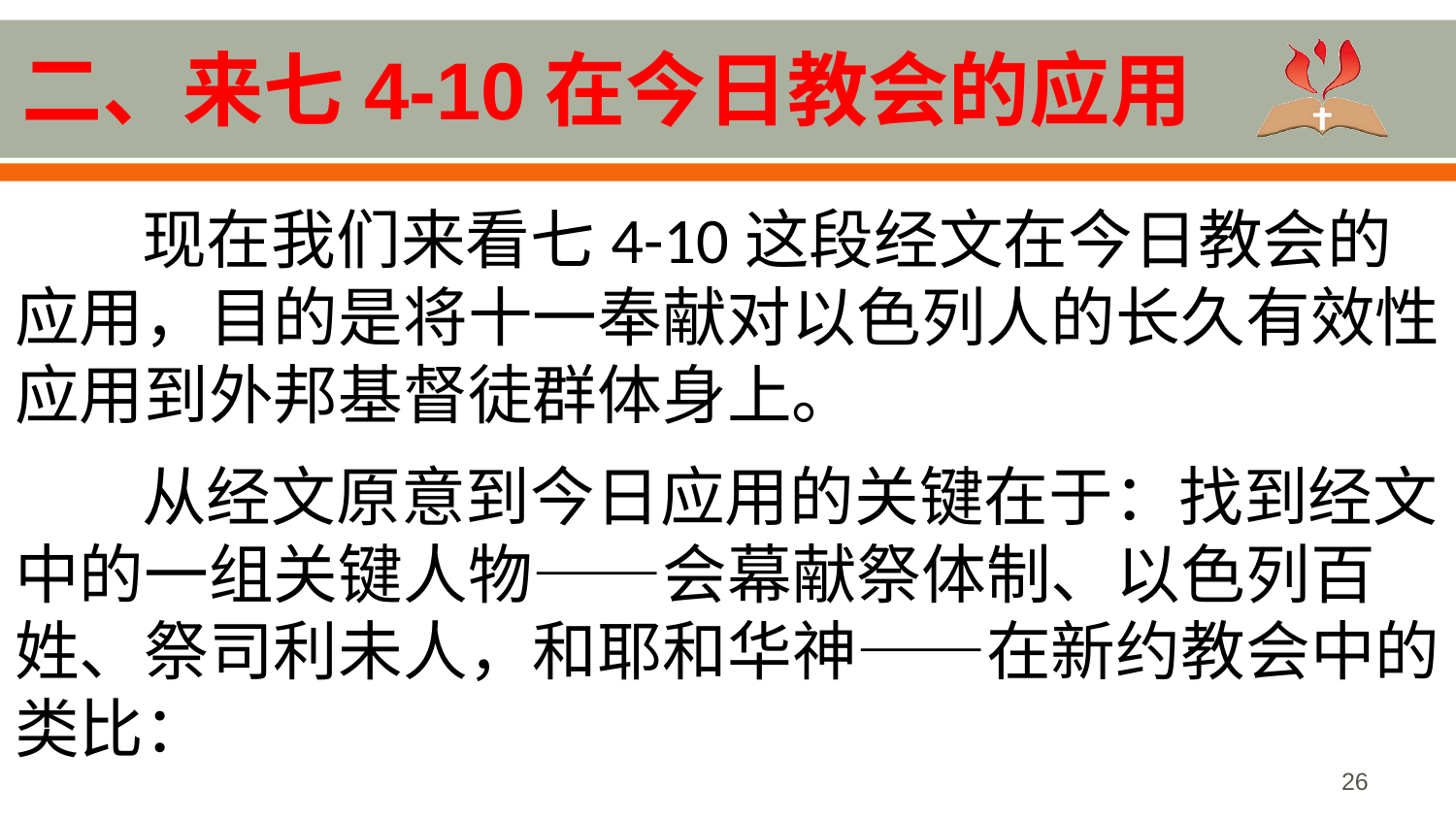

# 二、来七4-10在今日教会的应用
现在我们来看七4-10这段经文在今日教会的应用，目的是将十一奉献对以色列人的长久有效性应用到外邦基督徒群体身上。
从经文原意到今日应用的关键在于：找到经文中的一组关键人物——会幕献祭体制、以色列百姓、祭司利未人，和耶和华神——在新约教会中的类比：

26